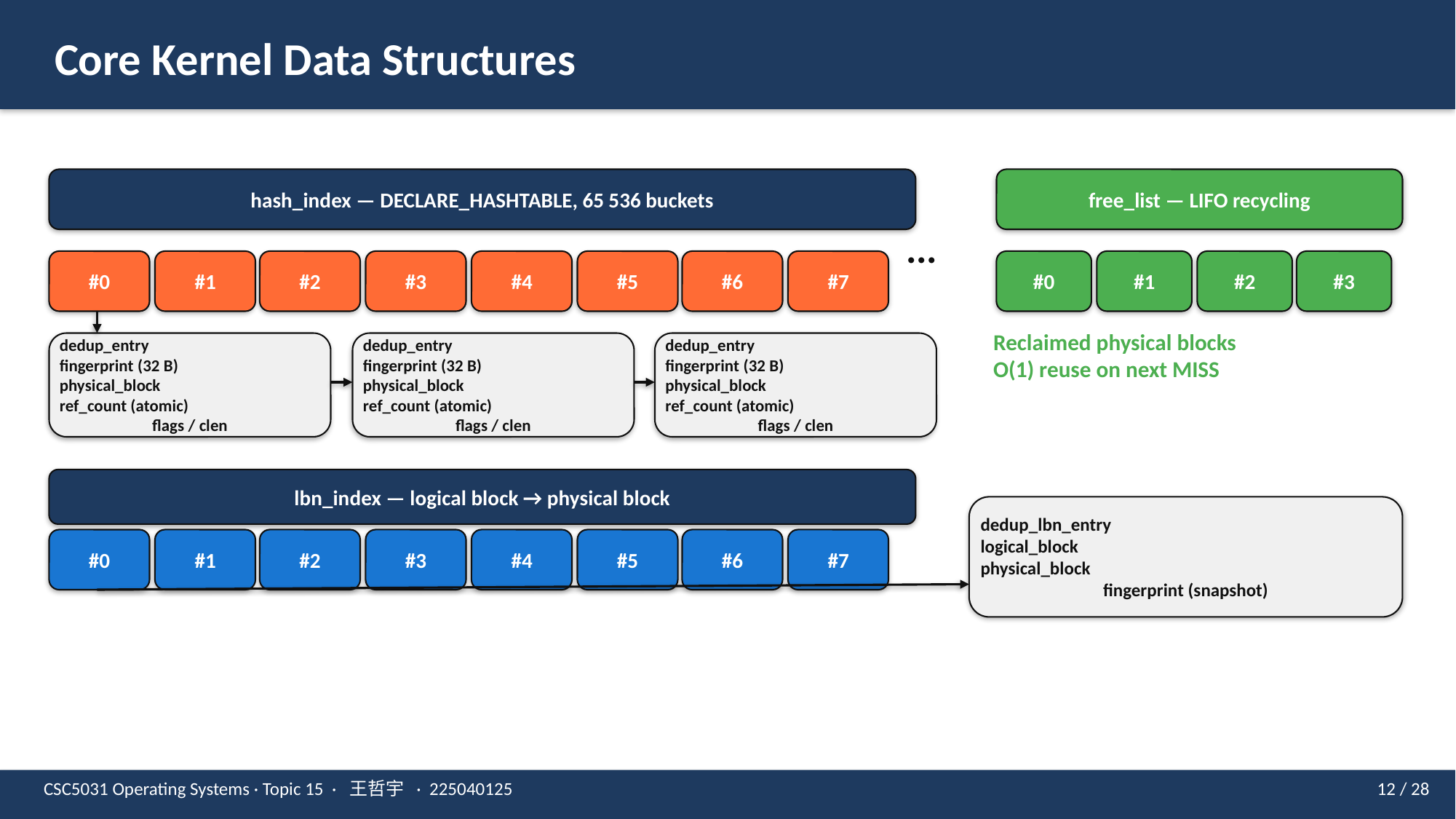

Core Kernel Data Structures
hash_index — DECLARE_HASHTABLE, 65 536 buckets
free_list — LIFO recycling
...
#0
#1
#2
#3
#4
#5
#6
#7
#0
#1
#2
#3
Reclaimed physical blocks
O(1) reuse on next MISS
dedup_entry
fingerprint (32 B)
physical_block
ref_count (atomic)
flags / clen
dedup_entry
fingerprint (32 B)
physical_block
ref_count (atomic)
flags / clen
dedup_entry
fingerprint (32 B)
physical_block
ref_count (atomic)
flags / clen
lbn_index — logical block → physical block
dedup_lbn_entry
logical_block
physical_block
fingerprint (snapshot)
#0
#1
#2
#3
#4
#5
#6
#7

CSC5031 Operating Systems · Topic 15  ·  王哲宇  ·  225040125
12 / 28